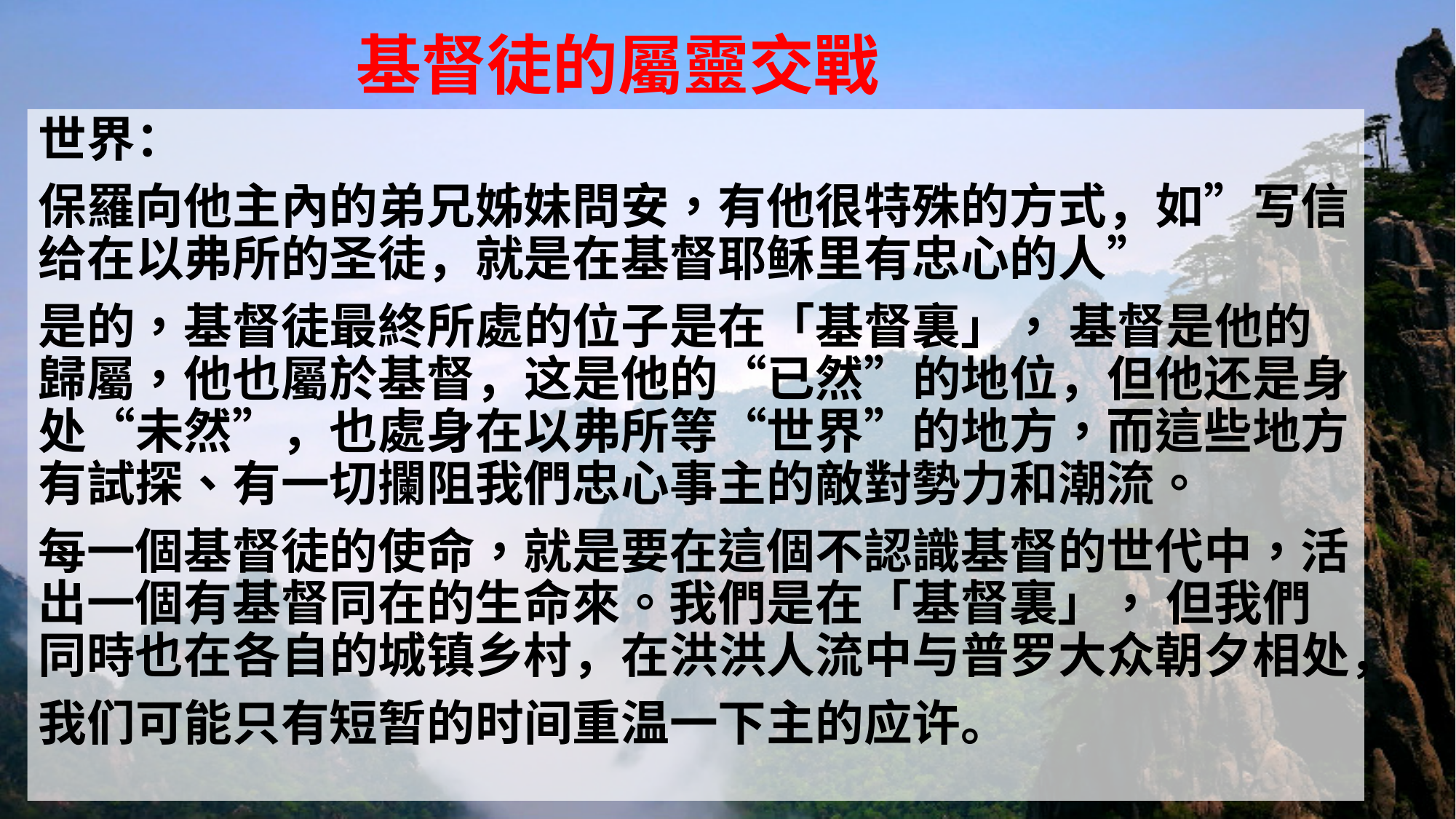

# 基督徒的屬靈交戰
世界：
保羅向他主內的弟兄姊妹問安，有他很特殊的方式，如”写信给在以弗所的圣徒，就是在基督耶稣里有忠心的人”
是的，基督徒最終所處的位子是在「基督裏」， 基督是他的歸屬，他也屬於基督，这是他的“已然”的地位，但他还是身处“未然”，也處身在以弗所等“世界”的地方，而這些地方有試探、有一切攔阻我們忠心事主的敵對勢力和潮流。
每一個基督徒的使命，就是要在這個不認識基督的世代中，活出一個有基督同在的生命來。我們是在「基督裏」， 但我們同時也在各自的城镇乡村，在洪洪人流中与普罗大众朝夕相处，
我们可能只有短暂的时间重温一下主的应许。